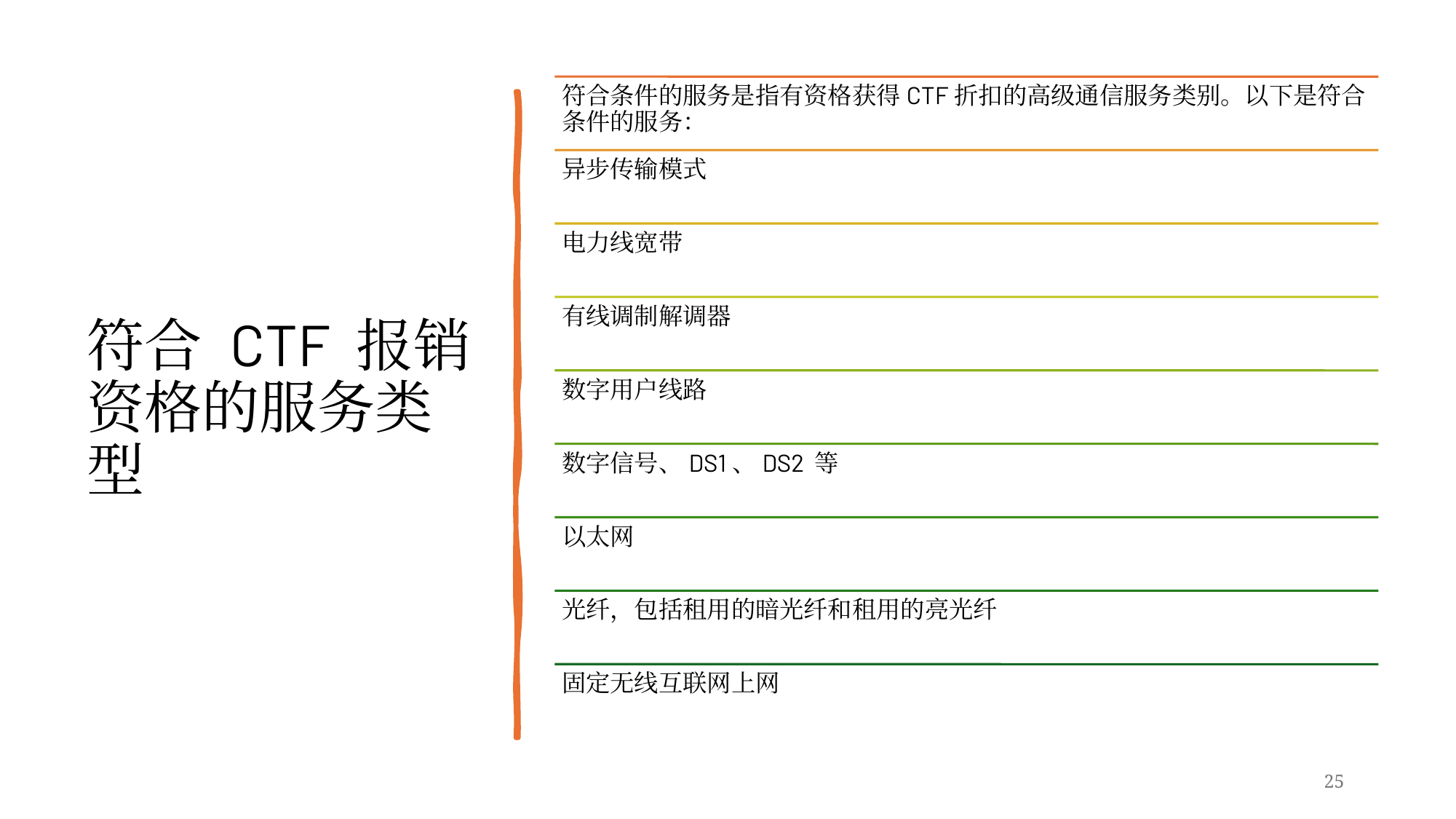

符合条件的服务是指有资格获得CTF折扣的高级通信服务类别。以下是符合条件的服务：
异步传输模式
电力线宽带
有线调制解调器
数字用户线路
数字信号、DS1、DS2 等
以太网
光纤，包括租用的暗光纤和租用的亮光纤
固定无线互联网上网
# 符合 CTF 报销资格的服务类型

25